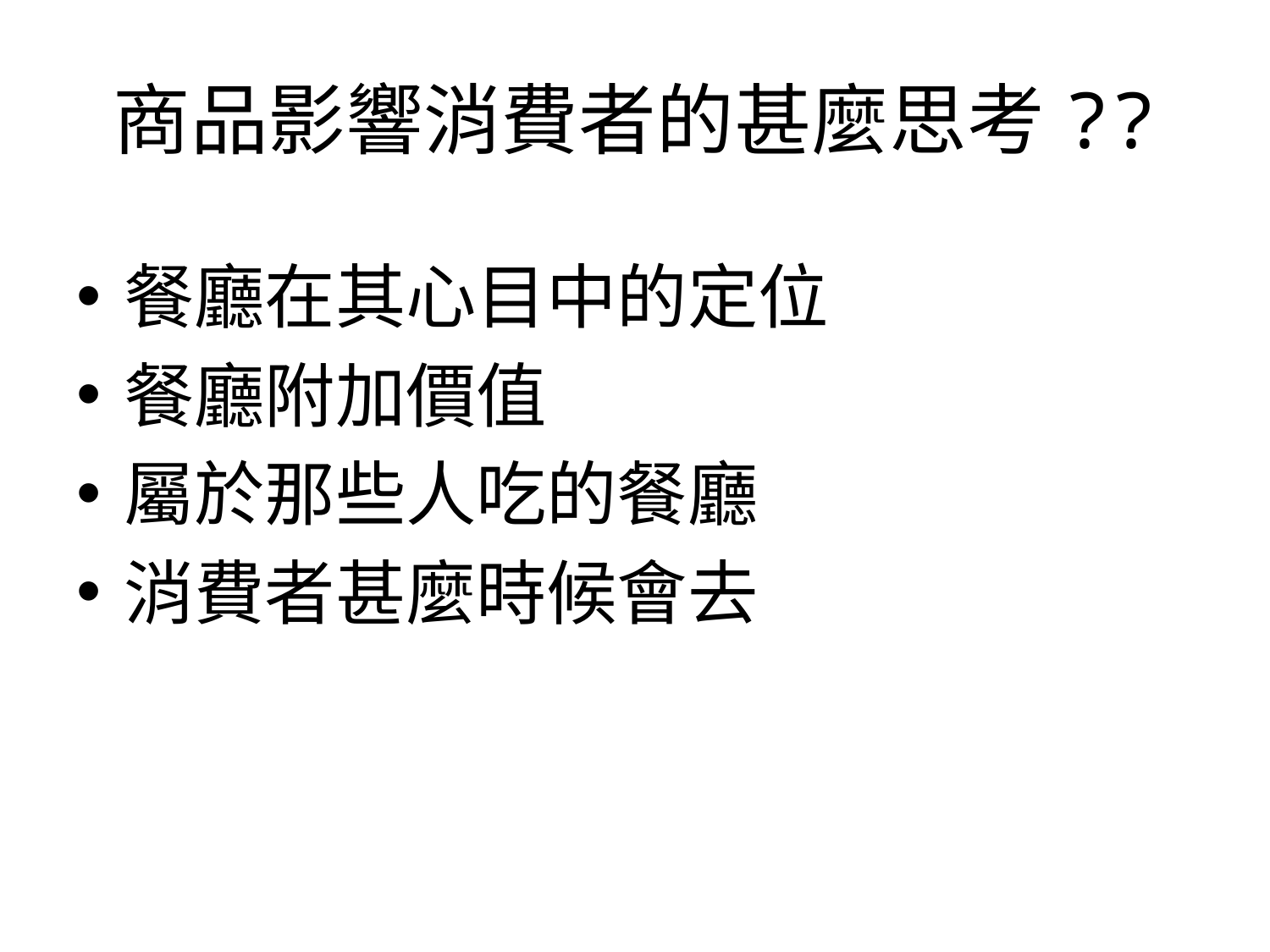

# 商品影響消費者的甚麼思考??
餐廳在其心目中的定位
餐廳附加價值
屬於那些人吃的餐廳
消費者甚麼時候會去